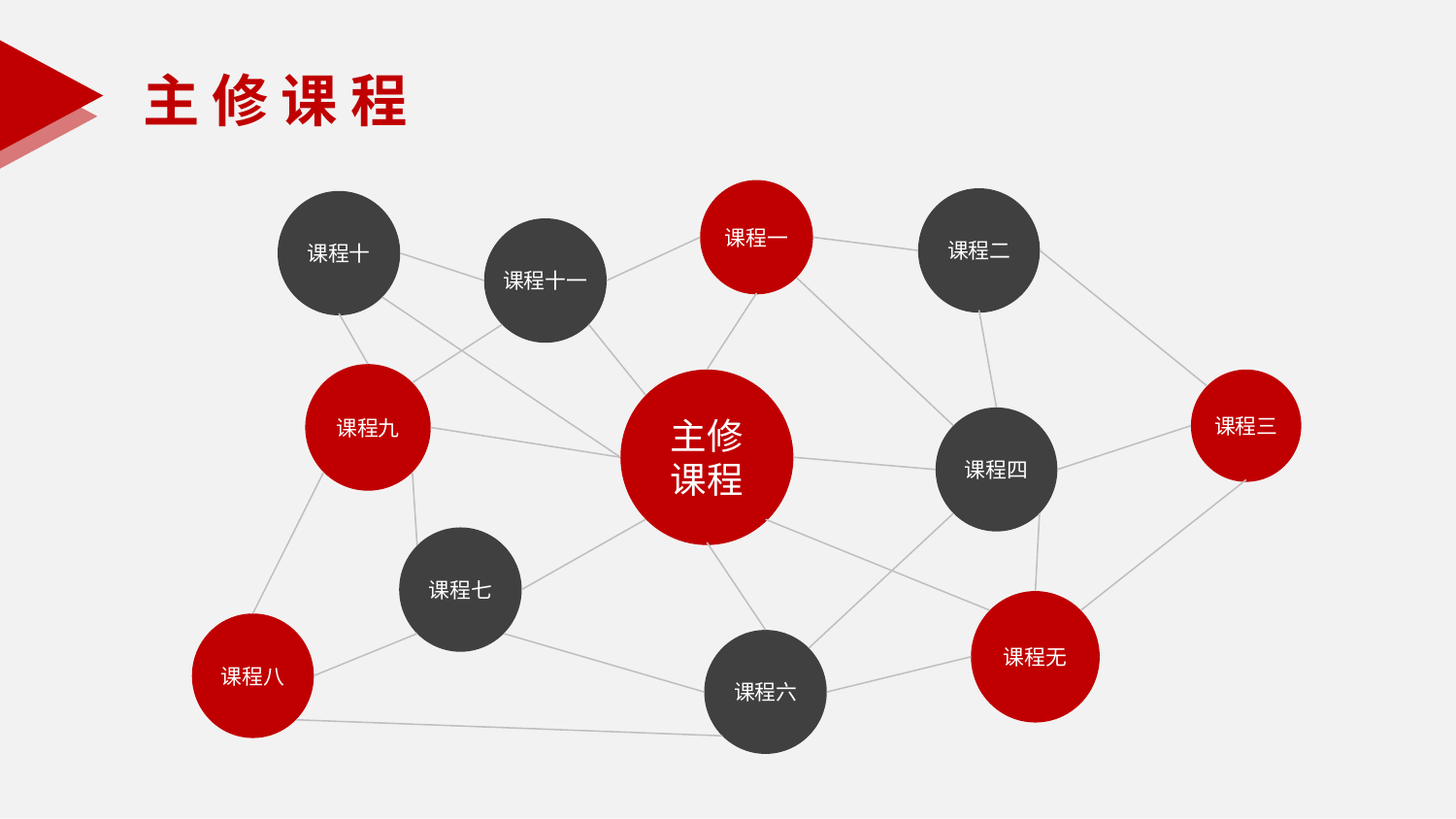

主 修 课 程

课程一
课程二
课程十
课程十一
课程九
主修
课程
课程三
课程四
课程七
课程无
课程八
课程六